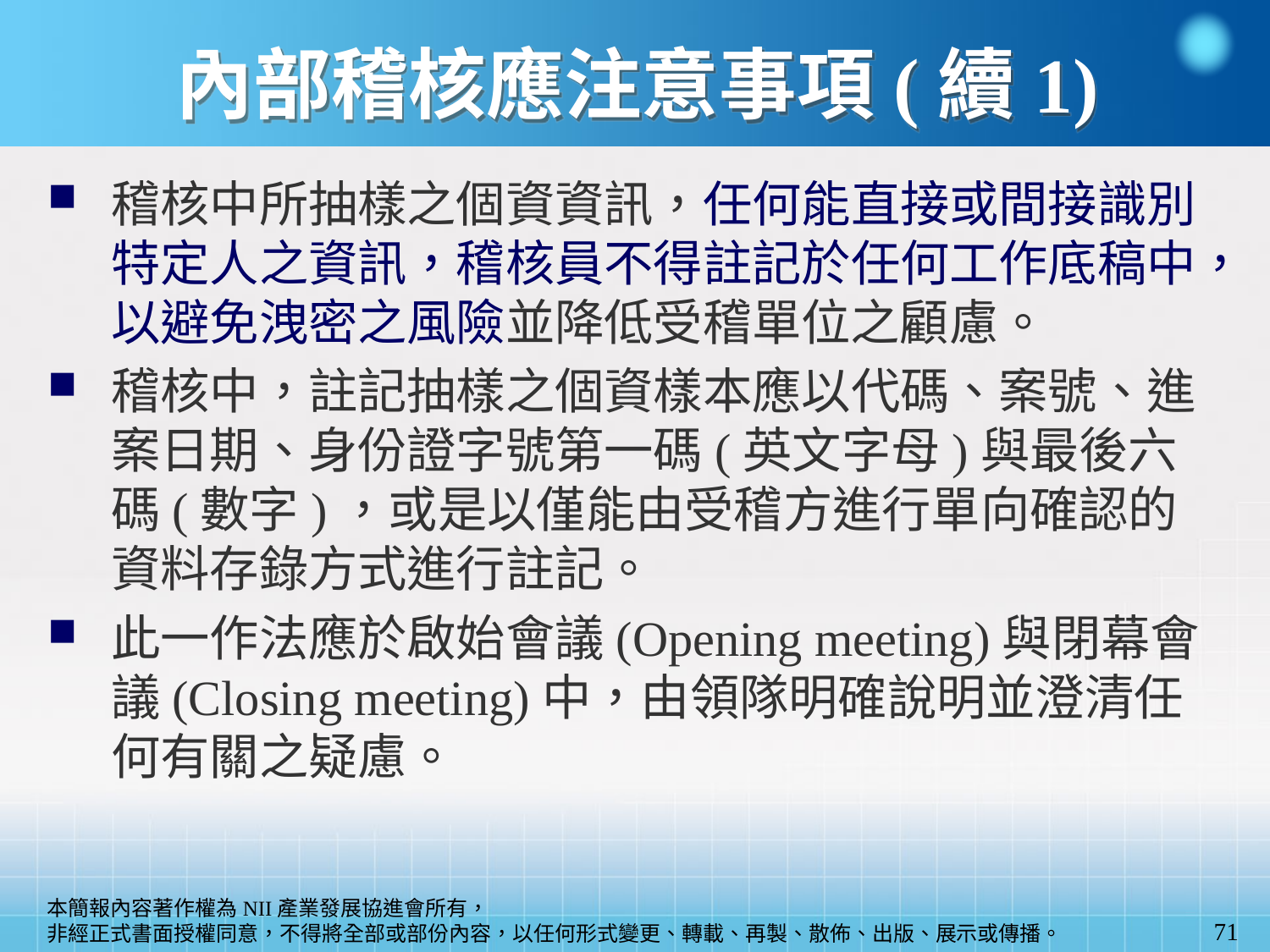

內部稽核應注意事項(續1)
稽核中所抽樣之個資資訊，任何能直接或間接識別特定人之資訊，稽核員不得註記於任何工作底稿中，以避免洩密之風險並降低受稽單位之顧慮。
稽核中，註記抽樣之個資樣本應以代碼、案號、進案日期、身份證字號第一碼(英文字母)與最後六碼(數字)，或是以僅能由受稽方進行單向確認的資料存錄方式進行註記。
此一作法應於啟始會議(Opening meeting)與閉幕會議(Closing meeting)中，由領隊明確說明並澄清任何有關之疑慮。
71